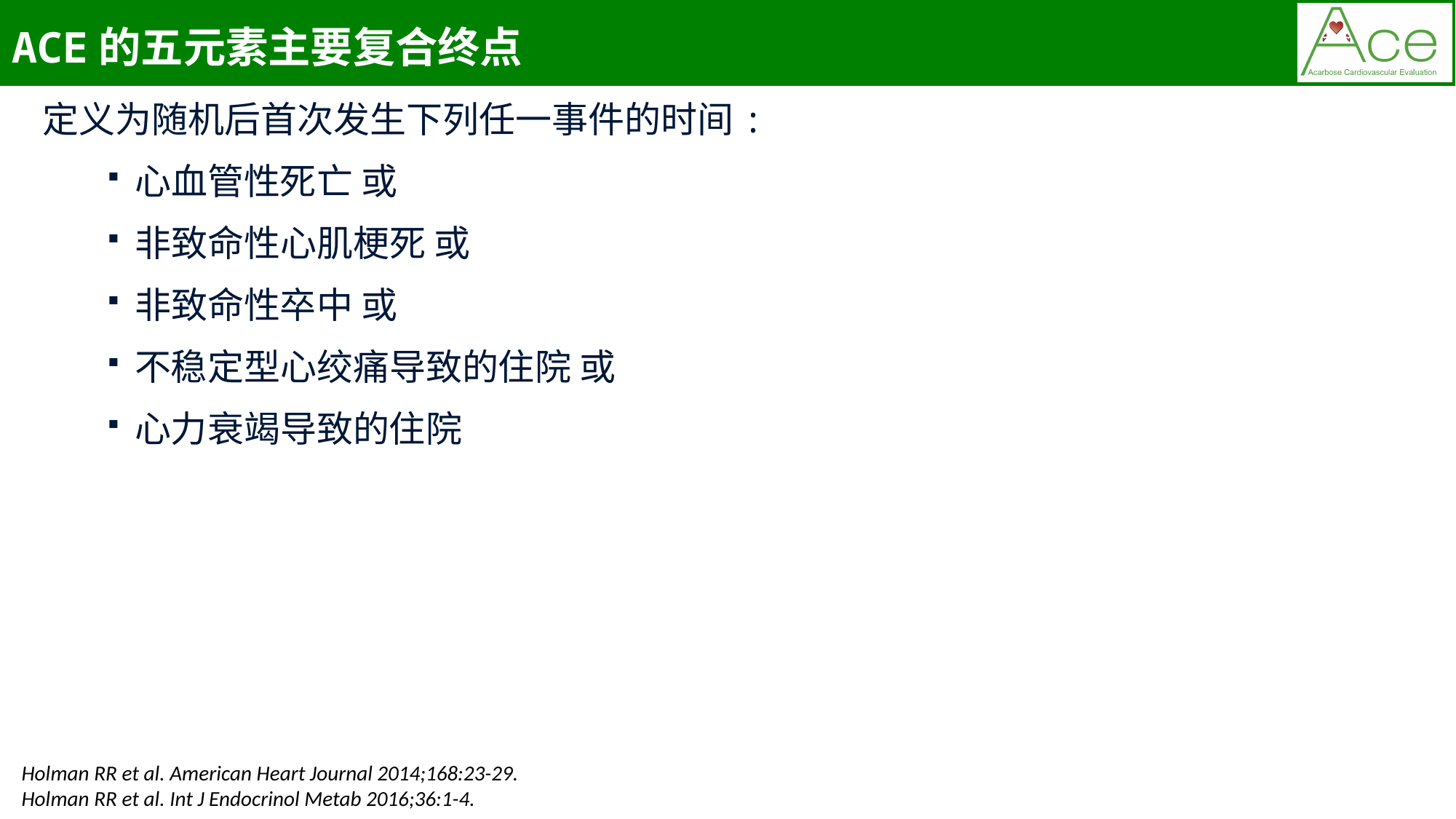

ACE的五元素主要复合终点
定义为随机后首次发生下列任一事件的时间:
心血管性死亡 或
非致命性心肌梗死 或
非致命性卒中 或
不稳定型心绞痛导致的住院 或
心力衰竭导致的住院
Holman RR et al. American Heart Journal 2014;168:23-29.
Holman RR et al. Int J Endocrinol Metab 2016;36:1-4.